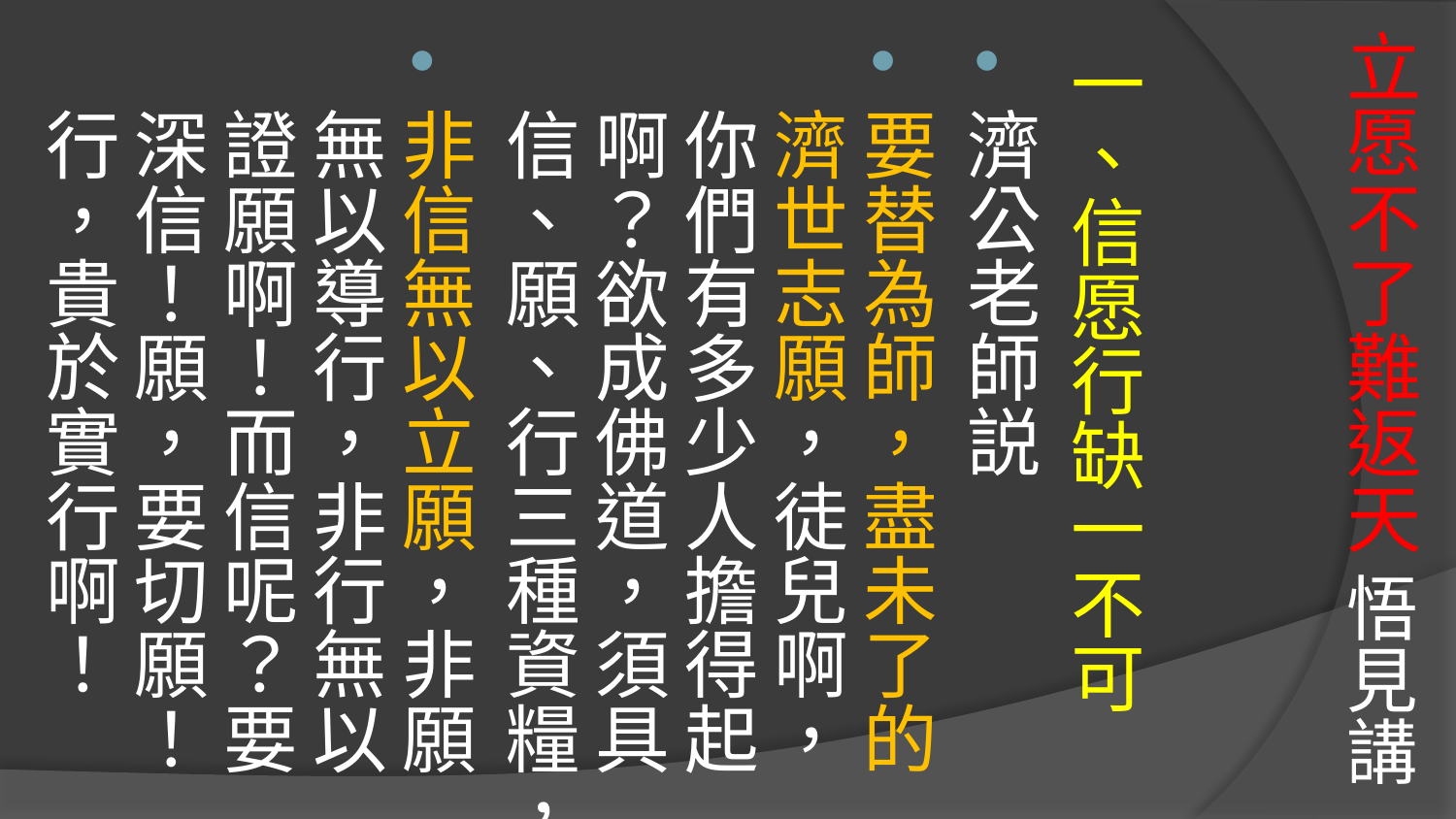

# 立愿不了難返天 悟見講
一、信愿行缺一不可
濟公老師説
要替為師，盡未了的濟世志願，徒兒啊，你們有多少人擔得起啊？欲成佛道，須具信、願、行三種資糧，
非信無以立願，非願無以導行，非行無以證願啊！而信呢？要深信！願，要切願！行，貴於實行啊！